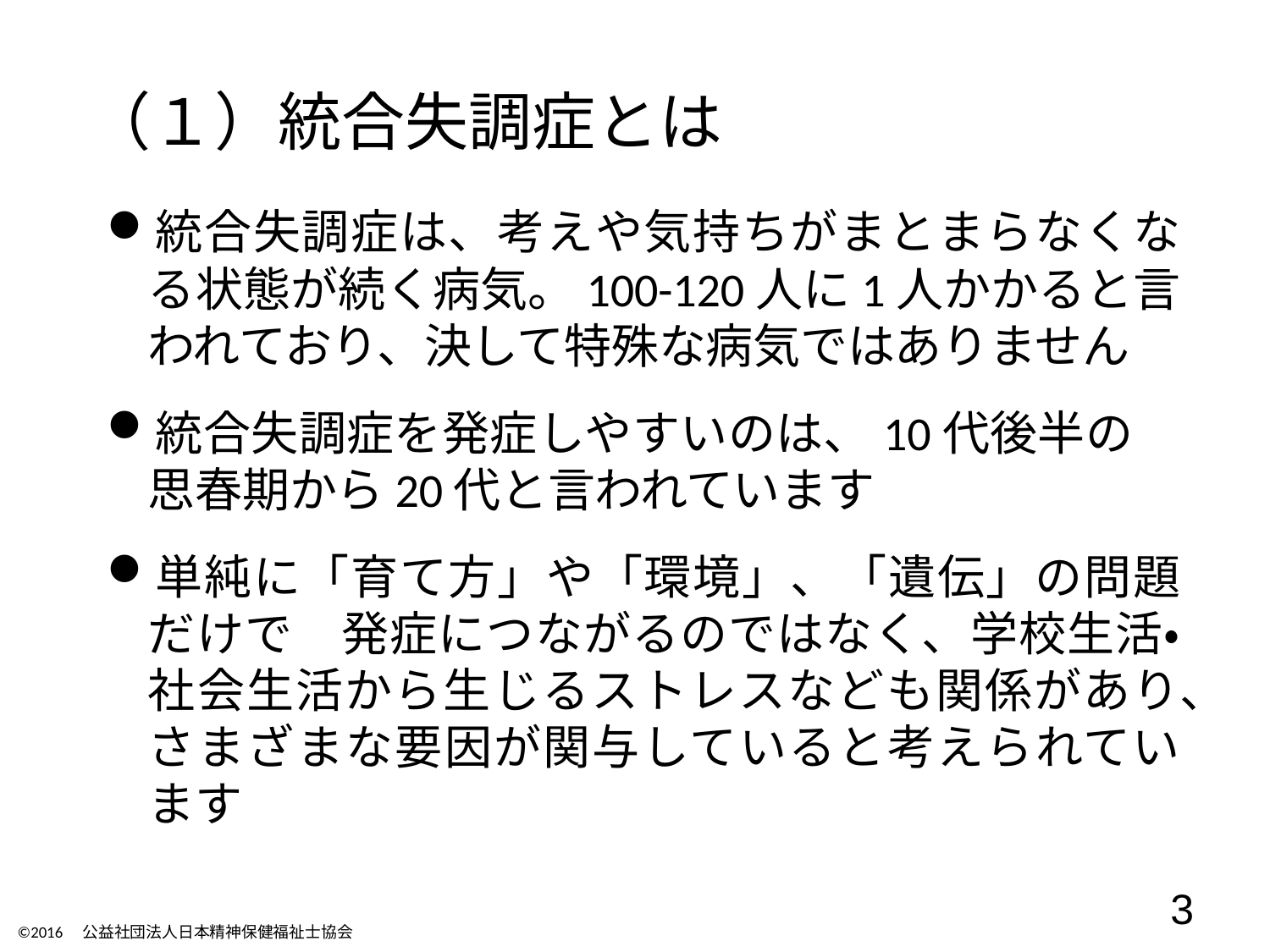

# （１）統合失調症とは
統合失調症は、考えや気持ちがまとまらなくなる状態が続く病気。100-120人に1人かかると言われており、決して特殊な病気ではありません
統合失調症を発症しやすいのは、10代後半の　思春期から20代と言われています
単純に「育て方」や「環境」、「遺伝」の問題だけで　発症につながるのではなく、学校生活・社会生活から生じるストレスなども関係があり、さまざまな要因が関与していると考えられています
3
©2016　公益社団法人日本精神保健福祉士協会